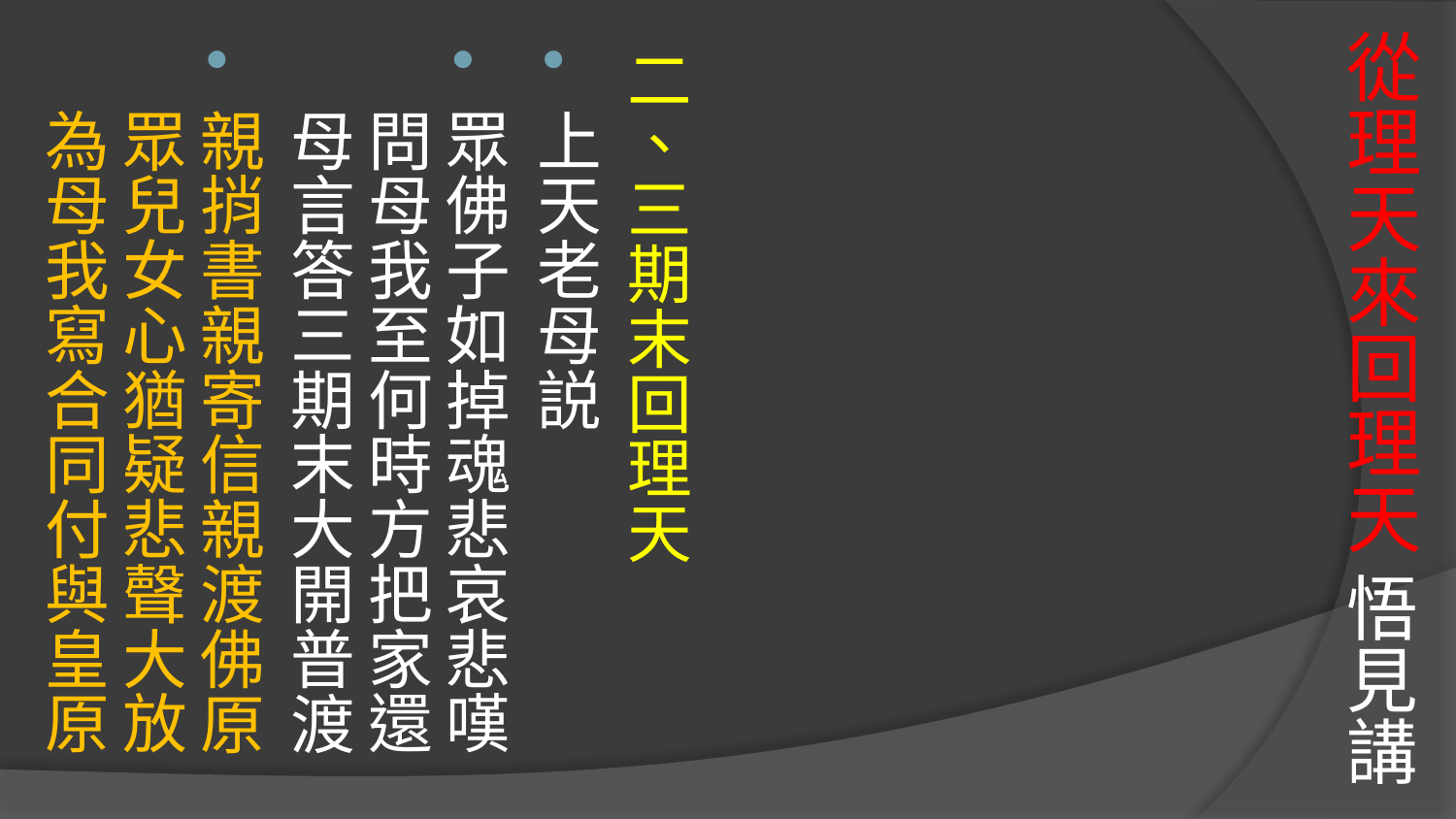

# 從理天來回理天 悟見講
二、三期末回理天
上天老母説
眾佛子如掉魂悲哀悲嘆
問母我至何時方把家還
母言答三期末大開普渡
親捎書親寄信親渡佛原
眾兒女心猶疑悲聲大放
為母我寫合同付與皇原